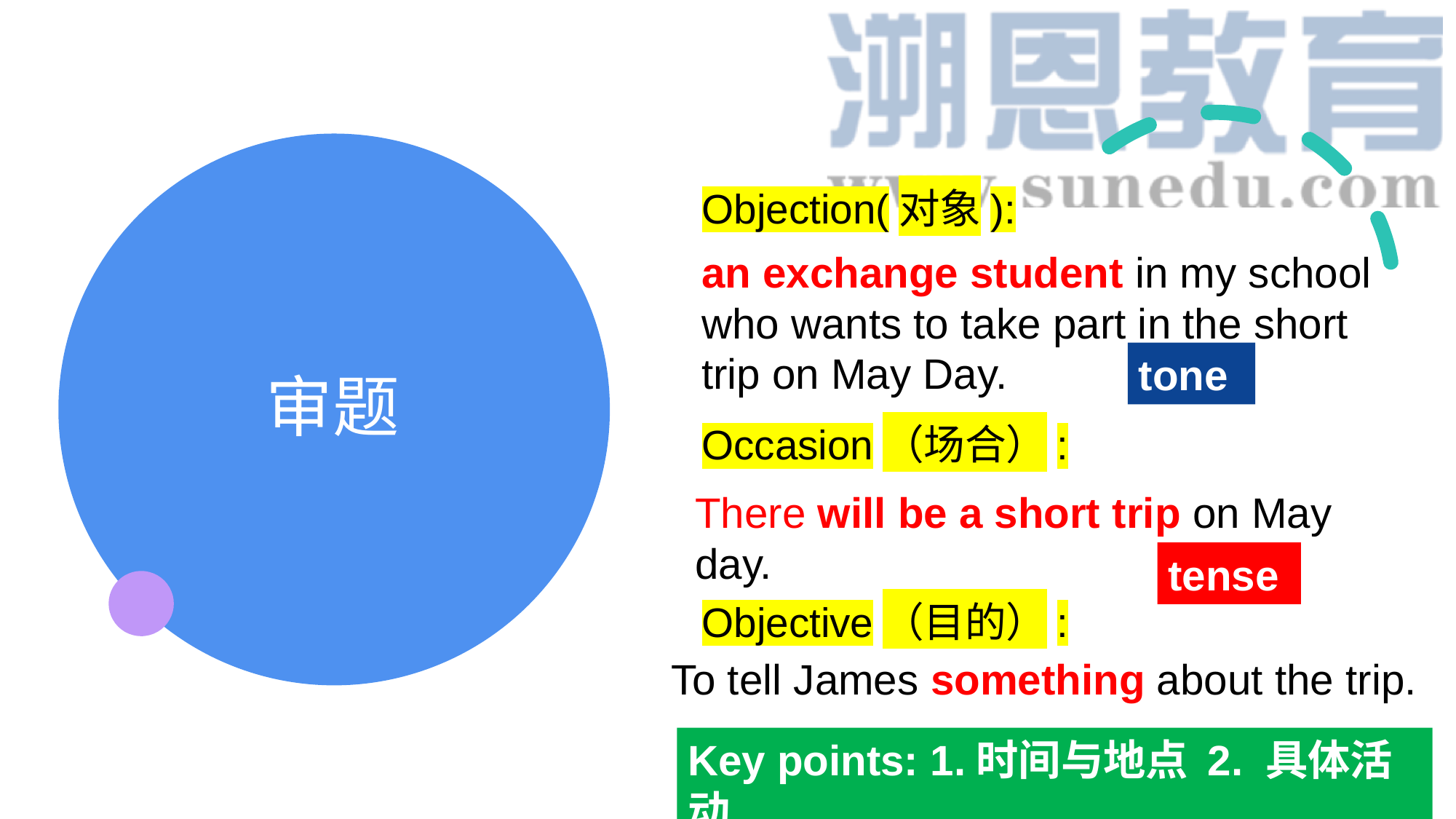

# 审题
Objection(对象):

Occasion（场合）:

Objective（目的）:
an exchange student in my school who wants to take part in the short trip on May Day.
tone
There will be a short trip on May day.
tense
To tell James something about the trip.
Key points: 1.时间与地点 2. 具体活动
4